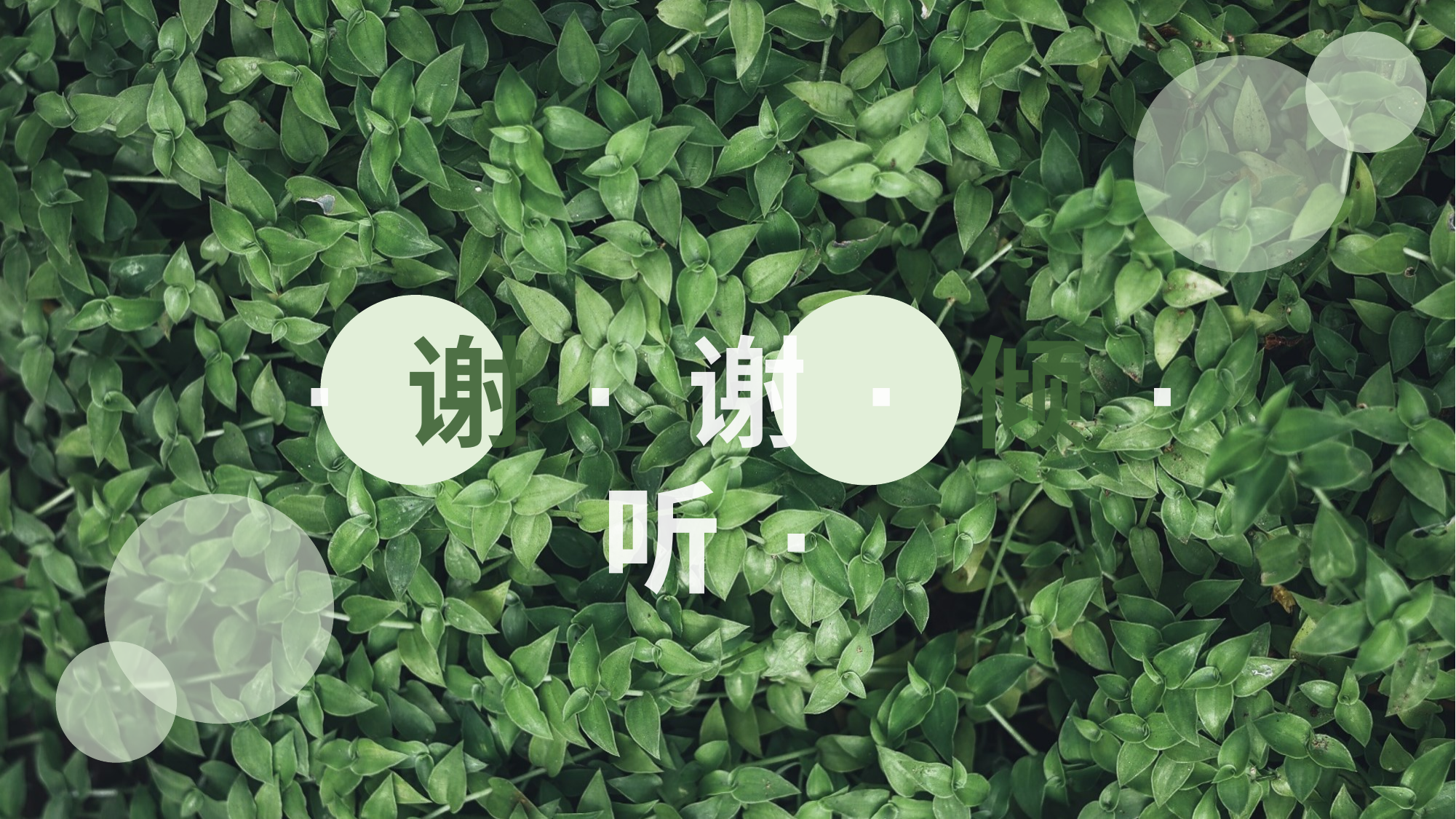

· 谢 · 谢 · 倾 · 听 ·